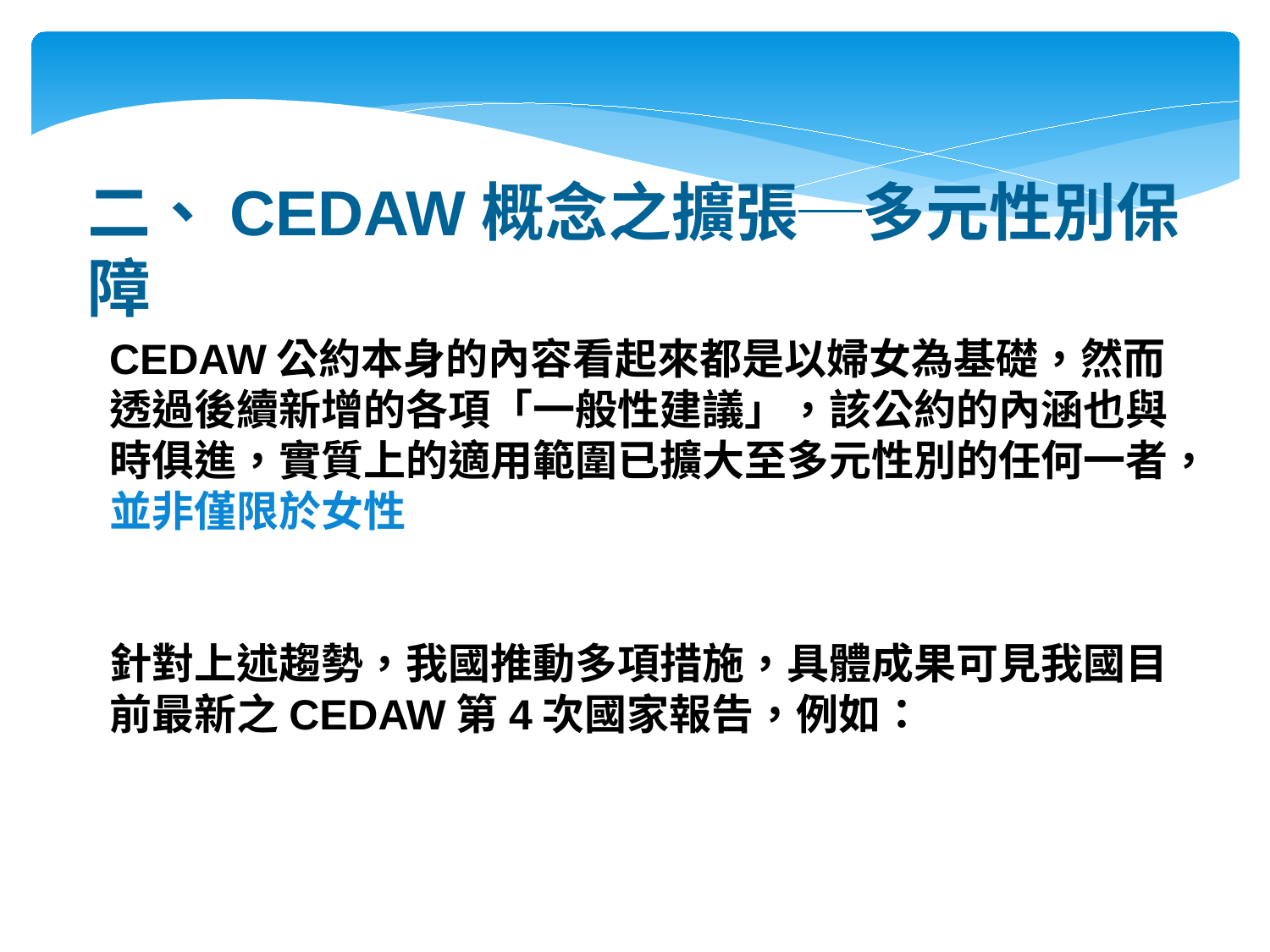

二、CEDAW概念之擴張─多元性別保障
CEDAW公約本身的內容看起來都是以婦女為基礎，然而透過後續新增的各項「一般性建議」，該公約的內涵也與時俱進，實質上的適用範圍已擴大至多元性別的任何一者，並非僅限於女性

針對上述趨勢，我國推動多項措施，具體成果可見我國目前最新之CEDAW第4次國家報告，例如：